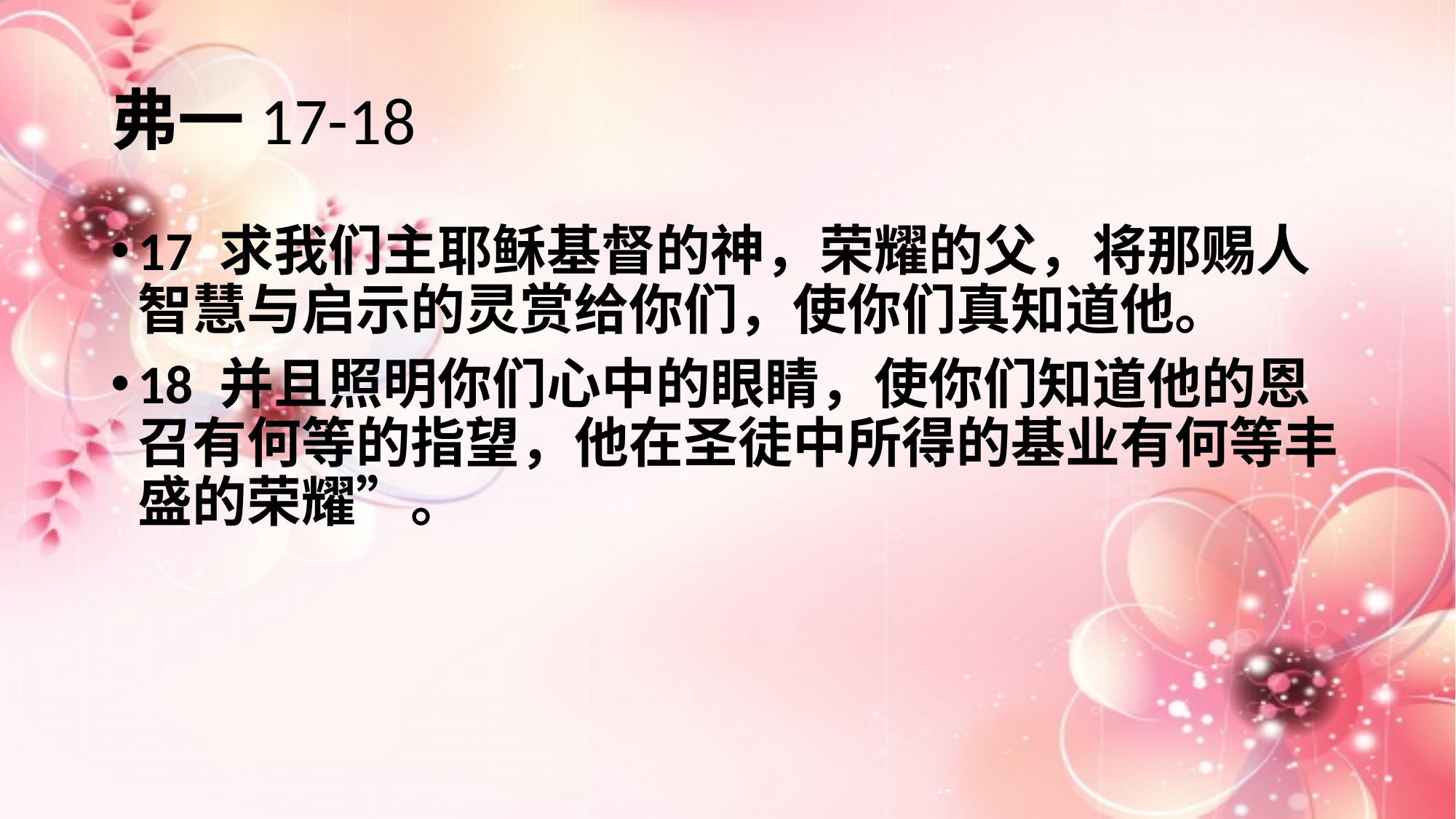

# 弗一17-18
17 求我们主耶稣基督的神，荣耀的父，将那赐人智慧与启示的灵赏给你们，使你们真知道他。
18 并且照明你们心中的眼睛，使你们知道他的恩召有何等的指望，他在圣徒中所得的基业有何等丰盛的荣耀”。